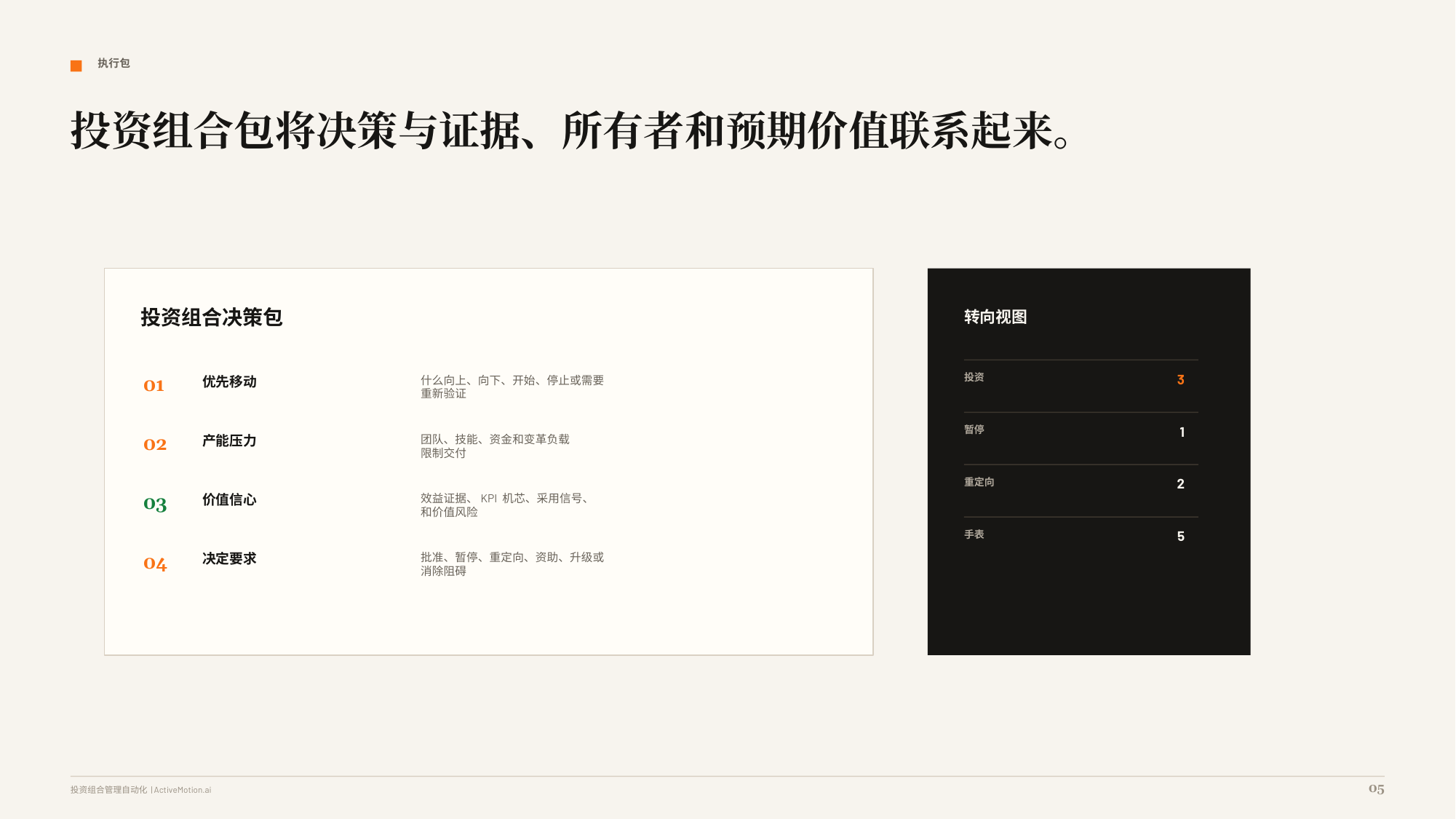

执行包

投资组合包将决策与证据、所有者和预期价值联系起来。

投资组合决策包
转向视图

投资
3
01
优先移动
什么向上、向下、开始、停止或需要
重新验证

暂停
1
02
产能压力
团队、技能、资金和变革负载
限制交付

重定向
2
03
价值信心
效益证据、KPI 机芯、采用信号、
和价值风险

手表
5
04
决定要求
批准、暂停、重定向、资助、升级或
消除阻碍

05
投资组合管理自动化 | ActiveMotion.ai